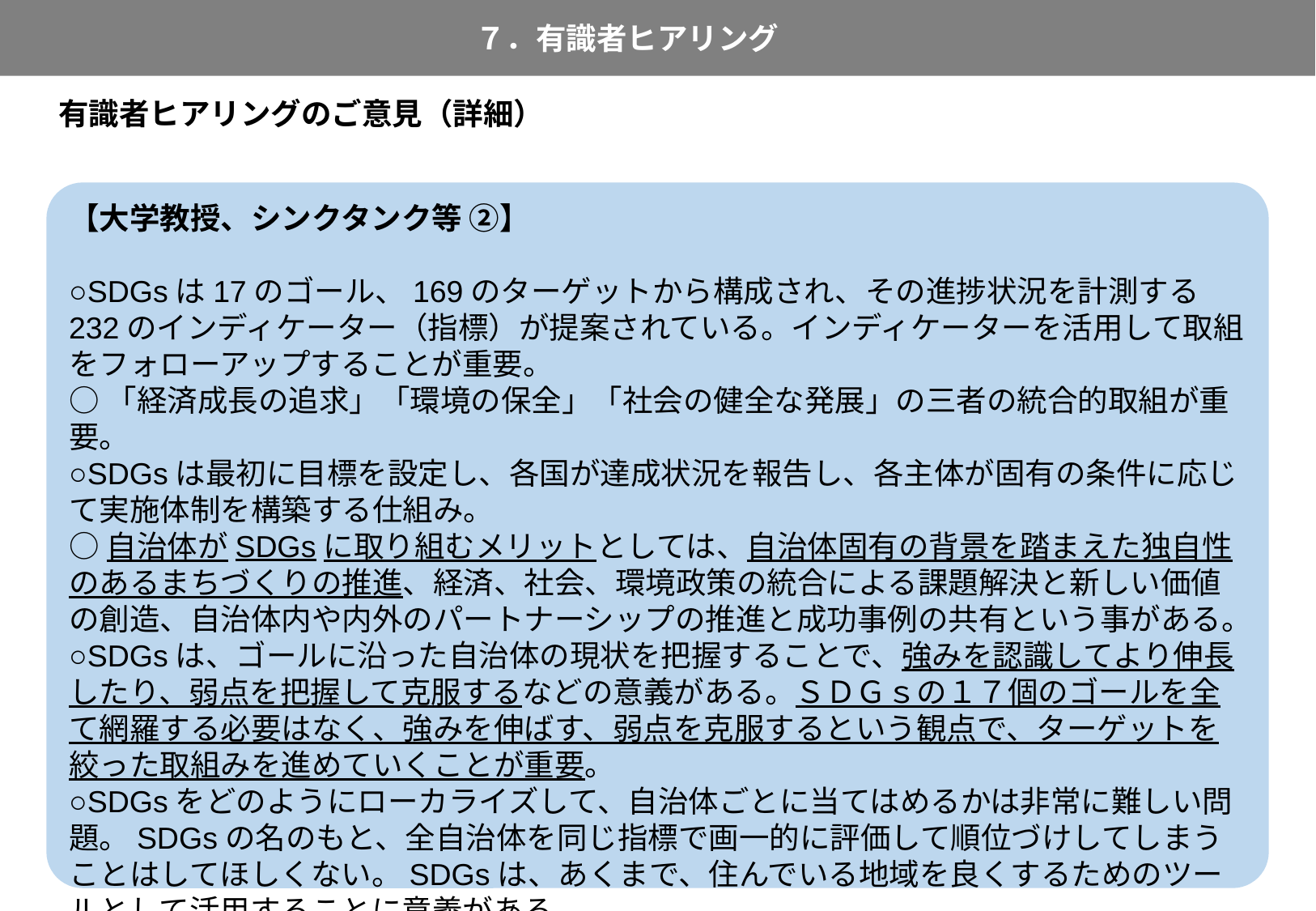

７．有識者ヒアリング
95
有識者ヒアリングのご意見（詳細）
【大学教授、シンクタンク等 ②】

○SDGsは17のゴール、169のターゲットから構成され、その進捗状況を計測する232のインディケーター（指標）が提案されている。インディケーターを活用して取組をフォローアップすることが重要。
○「経済成長の追求」「環境の保全」「社会の健全な発展」の三者の統合的取組が重要。
○SDGsは最初に目標を設定し、各国が達成状況を報告し、各主体が固有の条件に応じて実施体制を構築する仕組み。
○自治体がSDGsに取り組むメリットとしては、自治体固有の背景を踏まえた独自性のあるまちづくりの推進、経済、社会、環境政策の統合による課題解決と新しい価値の創造、自治体内や内外のパートナーシップの推進と成功事例の共有という事がある。
○SDGsは、ゴールに沿った自治体の現状を把握することで、強みを認識してより伸長したり、弱点を把握して克服するなどの意義がある。ＳＤＧｓの１７個のゴールを全て網羅する必要はなく、強みを伸ばす、弱点を克服するという観点で、ターゲットを絞った取組みを進めていくことが重要。
○SDGsをどのようにローカライズして、自治体ごとに当てはめるかは非常に難しい問題。SDGsの名のもと、全自治体を同じ指標で画一的に評価して順位づけしてしまうことはしてほしくない。SDGsは、あくまで、住んでいる地域を良くするためのツールとして活用することに意義がある。
○SDGsは世界共通の言語。自治体の取組内容を整理して、取組に関連するゴールのロゴをＨＰなどに掲載して社会発信することで、世界に向けたＰＲになる。